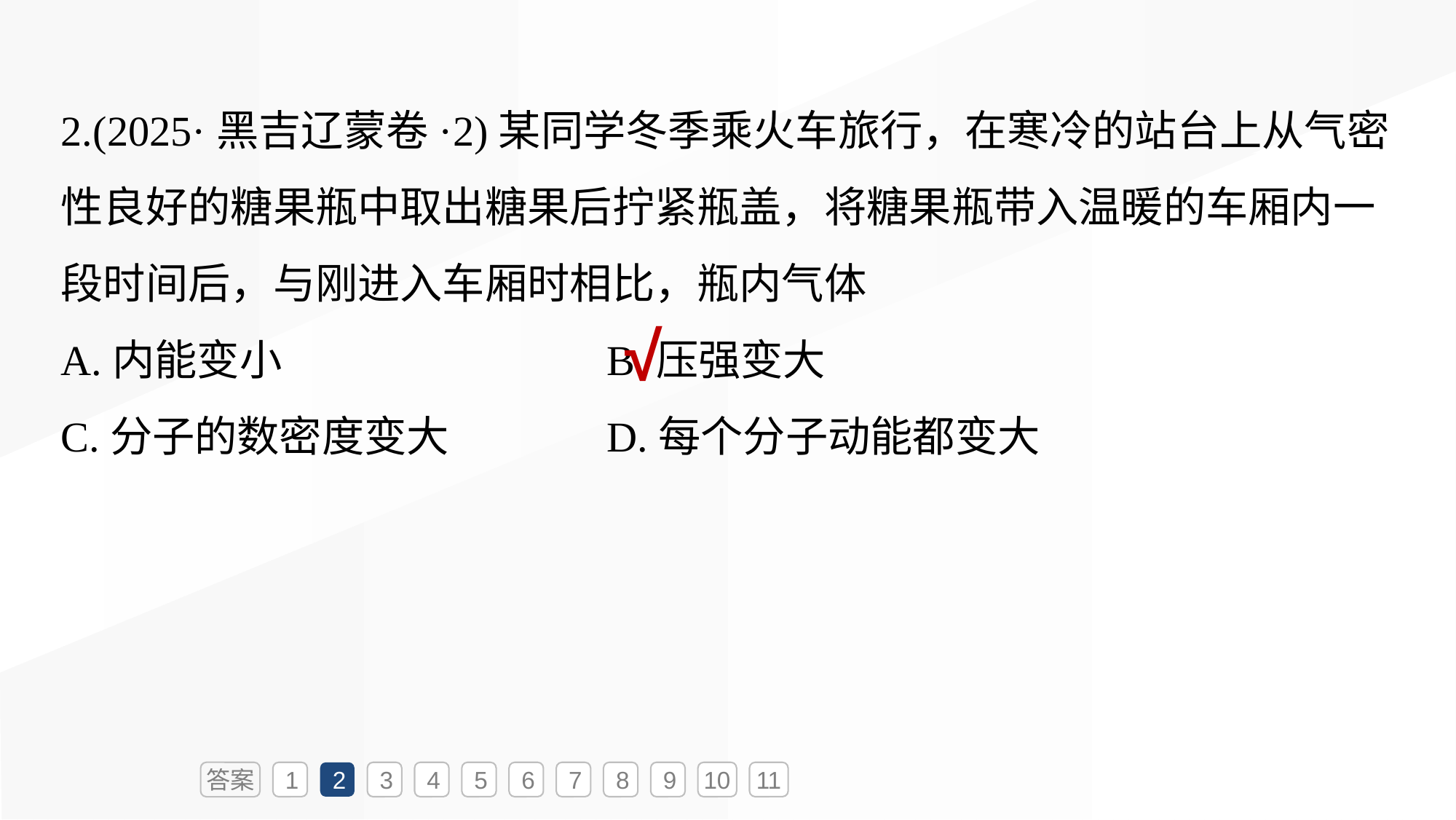

2.(2025·黑吉辽蒙卷·2)某同学冬季乘火车旅行，在寒冷的站台上从气密性良好的糖果瓶中取出糖果后拧紧瓶盖，将糖果瓶带入温暖的车厢内一段时间后，与刚进入车厢时相比，瓶内气体
A.内能变小			B.压强变大
C.分子的数密度变大		D.每个分子动能都变大
√
答案
1
2
3
4
5
6
7
8
9
10
11